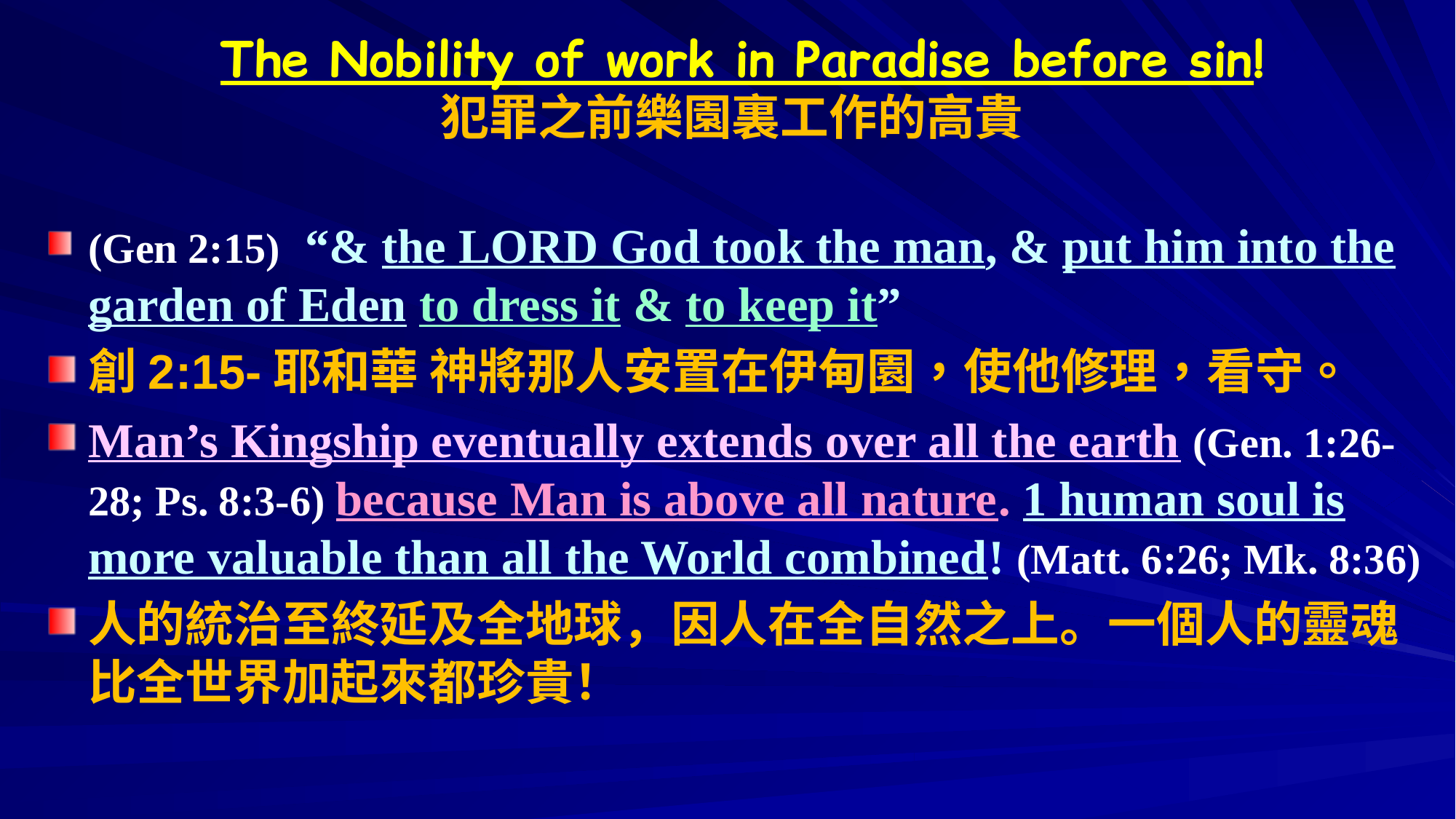

# The Nobility of work in Paradise before sin! 犯罪之前樂園裏工作的高貴
(Gen 2:15)  “& the LORD God took the man, & put him into the garden of Eden to dress it & to keep it”
創2:15-耶和華 神將那人安置在伊甸園，使他修理，看守。
Man’s Kingship eventually extends over all the earth (Gen. 1:26-28; Ps. 8:3-6) because Man is above all nature. 1 human soul is more valuable than all the World combined! (Matt. 6:26; Mk. 8:36)
人的統治至終延及全地球，因人在全自然之上。一個人的靈魂比全世界加起來都珍貴！